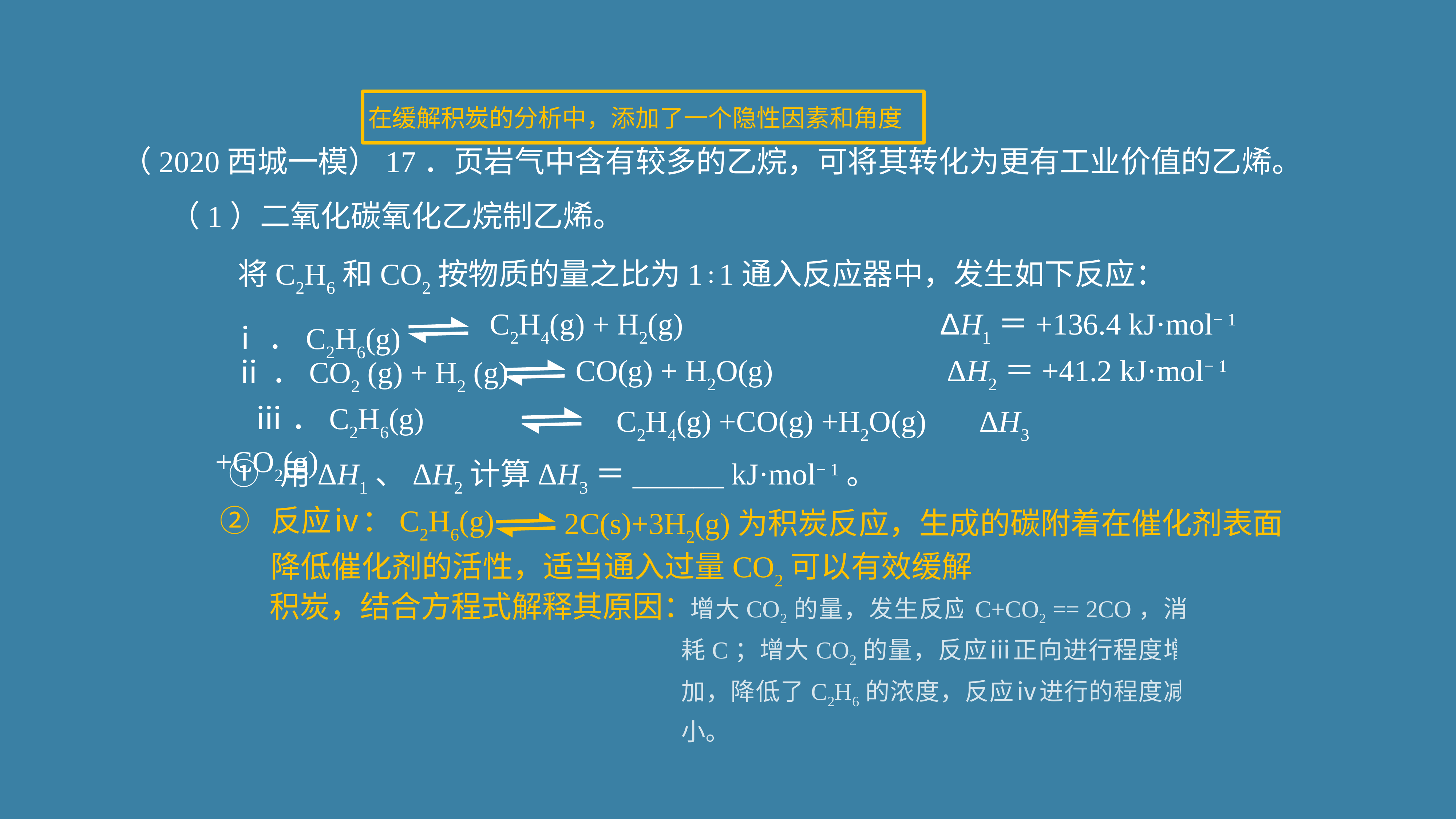

在缓解积炭的分析中，添加了一个隐性因素和角度

（2020西城一模）17．页岩气中含有较多的乙烷，可将其转化为更有工业价值的乙烯。
      （1）二氧化碳氧化乙烷制乙烯。
                将C2H6和CO2按物质的量之比为1∶1通入反应器中，发生如下反应：
                ⅰ．C2H6(g)
        C2H4(g) + H2(g)                                  ΔH1＝+136.4 kJ·mol− 1

   ⅱ．CO2 (g) + H2 (g)
CO(g) + H2O(g)                       ΔH2＝+41.2 kJ·mol− 1

 ⅲ．C2H6(g) +CO2(g)
C2H4(g) +CO(g) +H2O(g)       ΔH3

①  用ΔH1、ΔH2计算ΔH3＝______ kJ·mol− 1。
②  反应ⅳ：C2H6(g)
2C(s)+3H2(g)为积炭反应，生成的碳附着在催化剂表面

降低催化剂的活性，适当通入过量CO2可以有效缓解
        增大CO2的量，发生反应C+CO2 == 2CO，消耗C；增大CO2的量，反应ⅲ正向进行程度增加，降低了C2H6的浓度，反应ⅳ进行的程度减小。
积炭，结合方程式解释其原因：